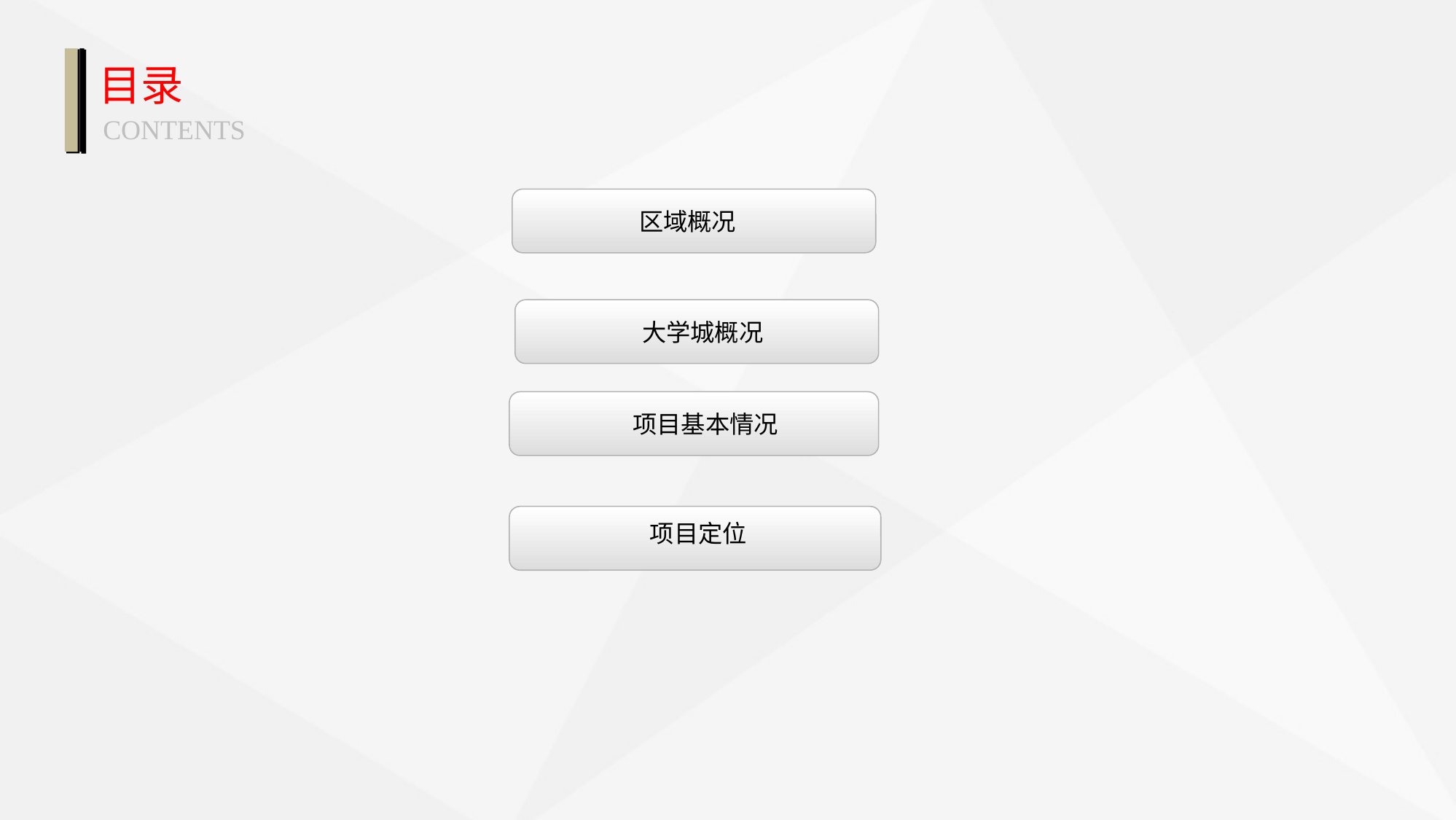

# 目录
CONTENTS

 区域概况

 大学城概况

项目基本情况
         项目定位